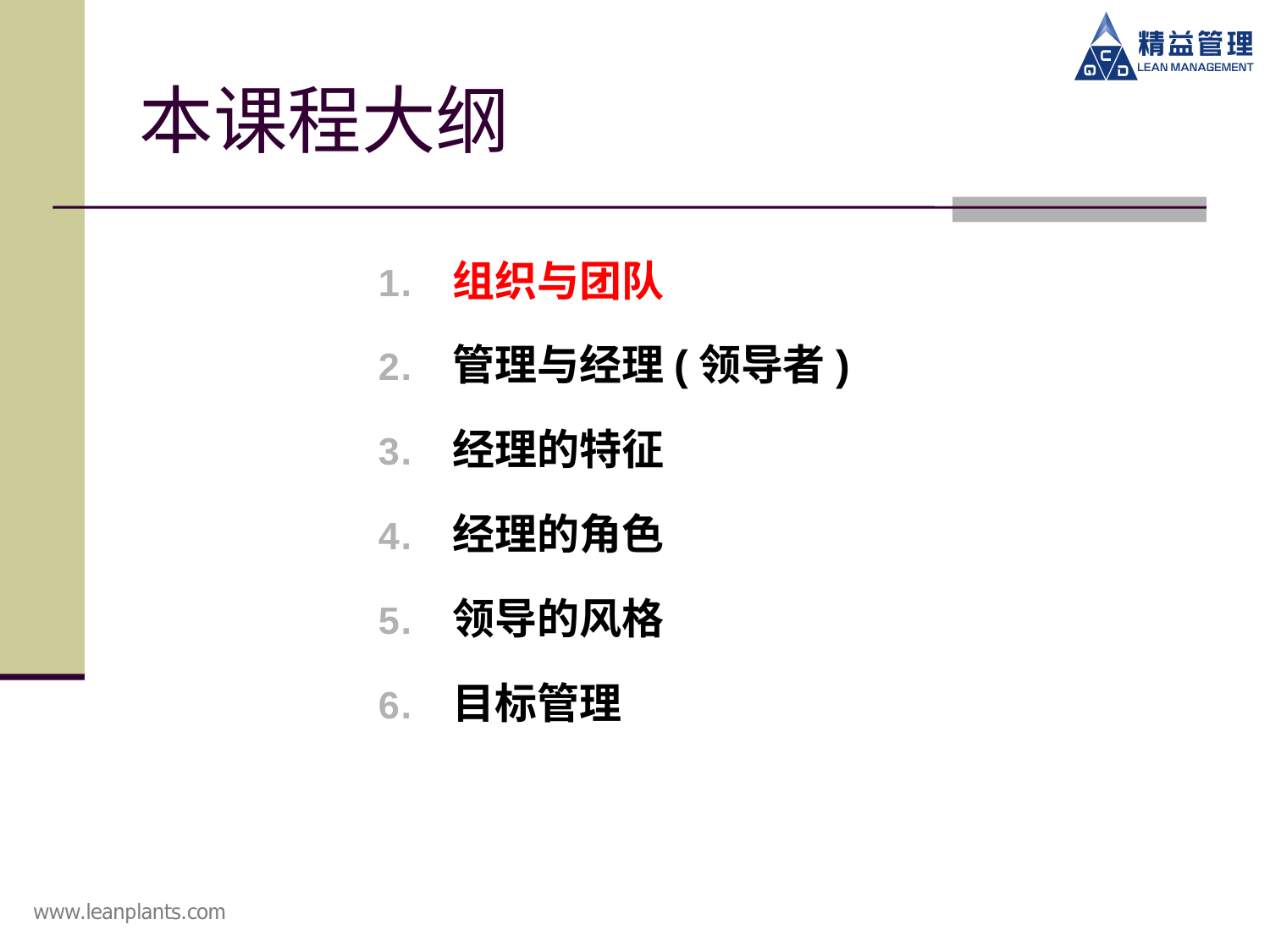

# 本课程大纲
组织与团队
管理与经理(领导者)
经理的特征
经理的角色
领导的风格
目标管理

2